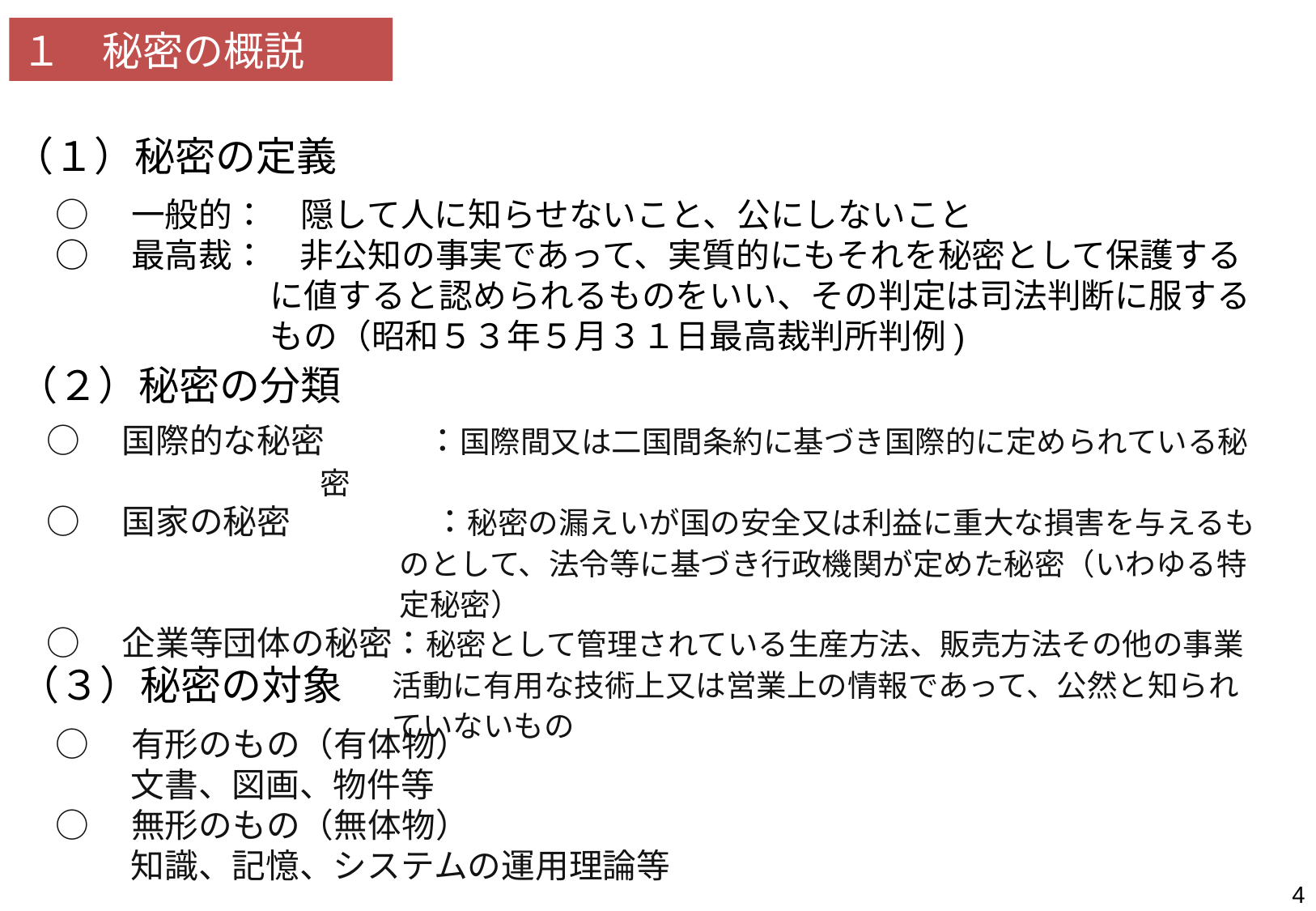

１　秘密の概説
（１）秘密の定義
○　一般的：　隠して人に知らせないこと、公にしないこと
○　最高裁：　非公知の事実であって、実質的にもそれを秘密として保護するに値すると認められるものをいい、その判定は司法判断に服するもの（昭和５３年５月３１日最高裁判所判例)
（２）秘密の分類
○　国際的な秘密　　　：国際間又は二国間条約に基づき国際的に定められている秘密
○　国家の秘密　 　　　：秘密の漏えいが国の安全又は利益に重大な損害を与えるものとして、法令等に基づき行政機関が定めた秘密（いわゆる特定秘密）
○　企業等団体の秘密：秘密として管理されている生産方法、販売方法その他の事業活動に有用な技術上又は営業上の情報であって、公然と知られていないもの
（３）秘密の対象
○　有形のもの（有体物）
　　 文書、図画、物件等
○　無形のもの（無体物）
　 　知識、記憶、システムの運用理論等
4